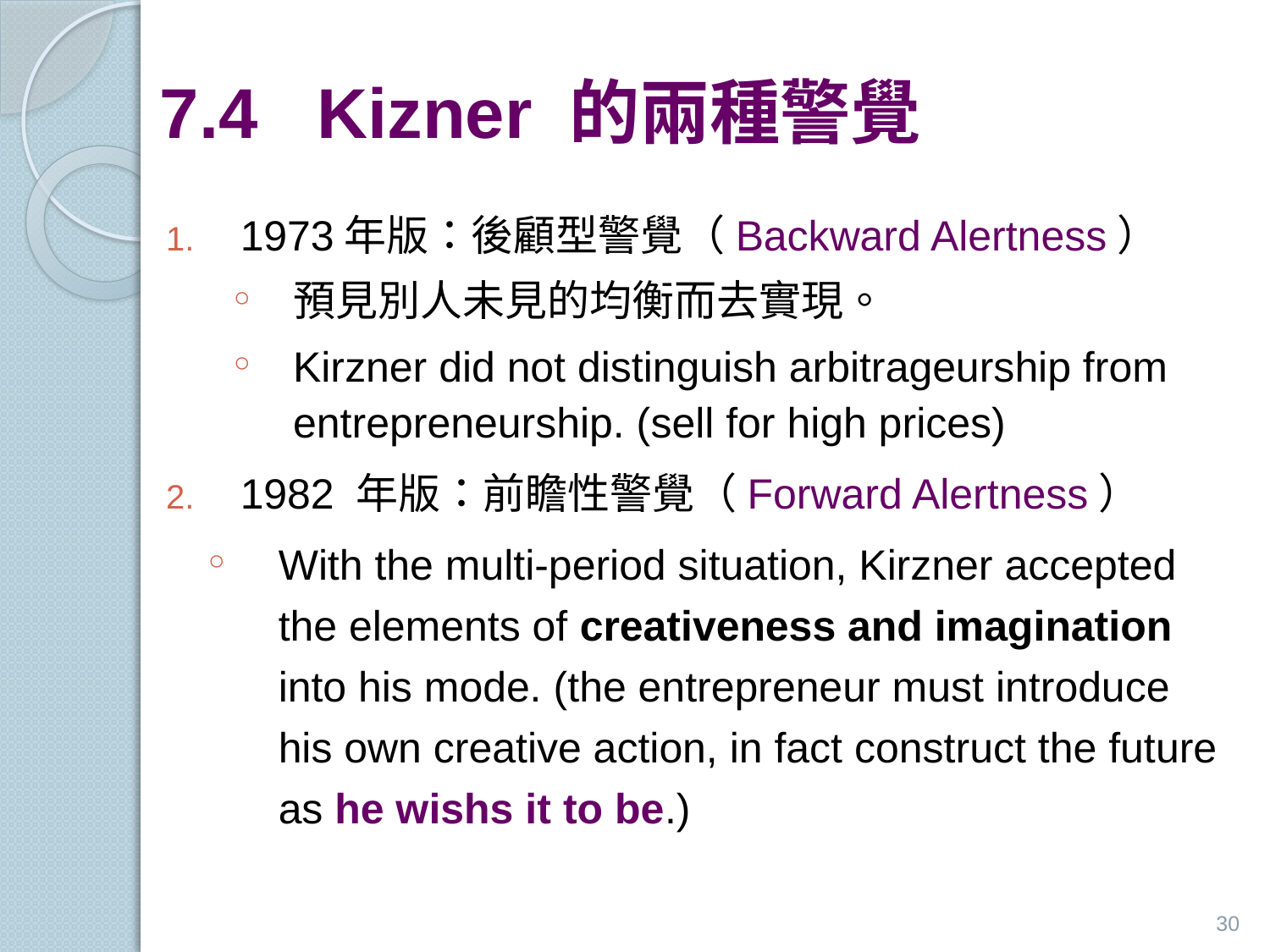

# 7.4   Kizner 的兩種警覺
1973年版：後顧型警覺（Backward Alertness）
預見別人未見的均衡而去實現。
Kirzner did not distinguish arbitrageurship from entrepreneurship. (sell for high prices)
1982 年版：前瞻性警覺（Forward Alertness）
With the multi-period situation, Kirzner accepted the elements of creativeness and imagination into his mode. (the entrepreneur must introduce his own creative action, in fact construct the future as he wishs it to be.)
30